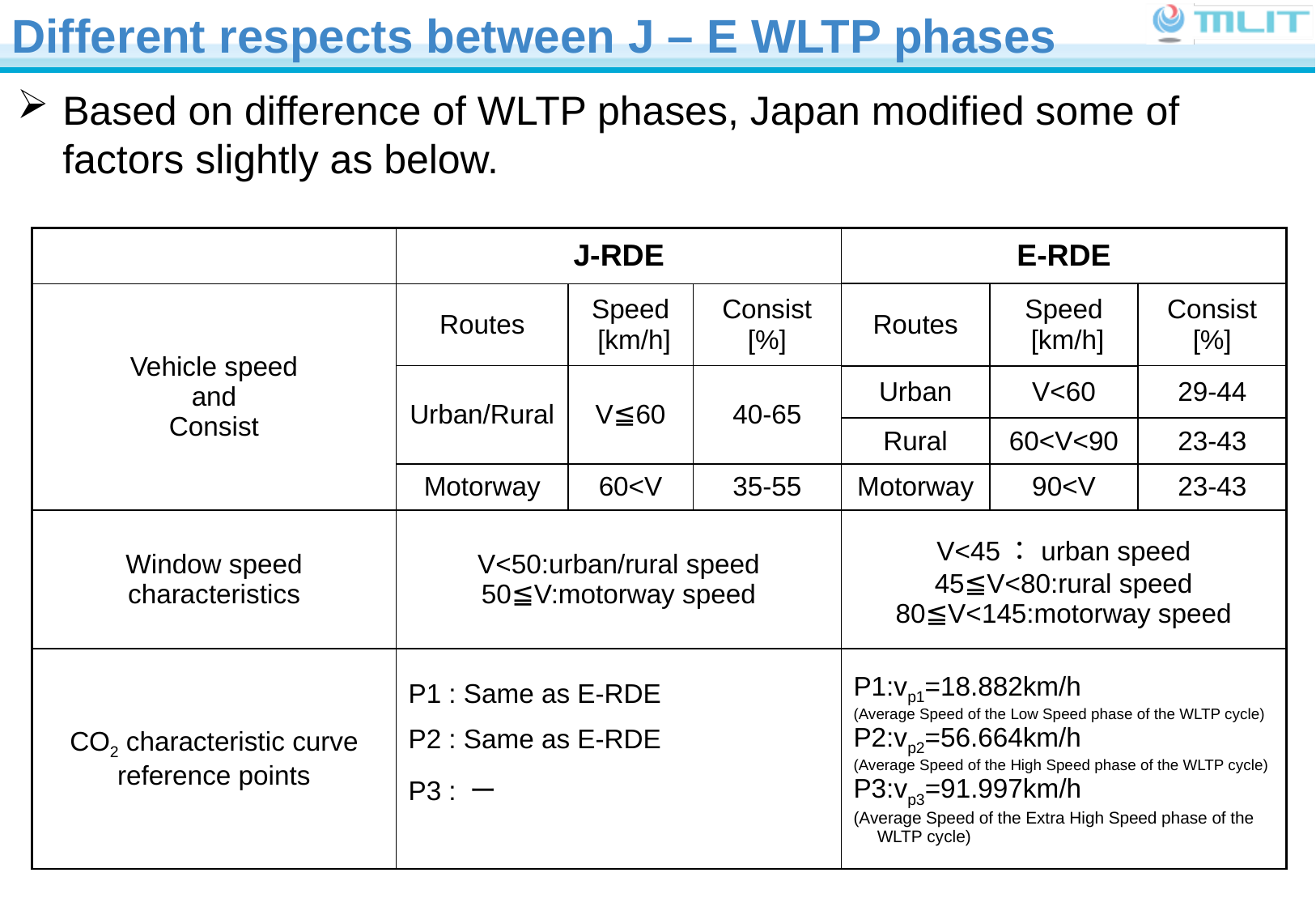

Different respects between J – E WLTP phases
Based on difference of WLTP phases, Japan modified some of factors slightly as below.
|  | J-RDE |  |  | E-RDE |  |  |
| --- | --- | --- | --- | --- | --- | --- |
| Vehicle speed and Consist | Routes | Speed [km/h] | Consist [%] | Routes | Speed [km/h] | Consist [%] |
|  | Urban/Rural | V≦60 | 40-65 | Urban | V<60 | 29-44 |
|  |  |  |  | Rural | 60<V<90 | 23-43 |
|  | Motorway | 60<V | 35-55 | Motorway | 90<V | 23-43 |
| Window speed characteristics | V<50:urban/rural speed 50≦V:motorway speed |  |  | V<45：urban speed 45≦V<80:rural speed 80≦V<145:motorway speed |  |  |
| CO2 characteristic curve reference points | P1 : Same as E-RDE P2 : Same as E-RDE P3 : ー |  |  | P1:vp1=18.882km/h (Average Speed of the Low Speed phase of the WLTP cycle) P2:vp2=56.664km/h (Average Speed of the High Speed phase of the WLTP cycle) P3:vp3=91.997km/h (Average Speed of the Extra High Speed phase of the WLTP cycle) |  |  |